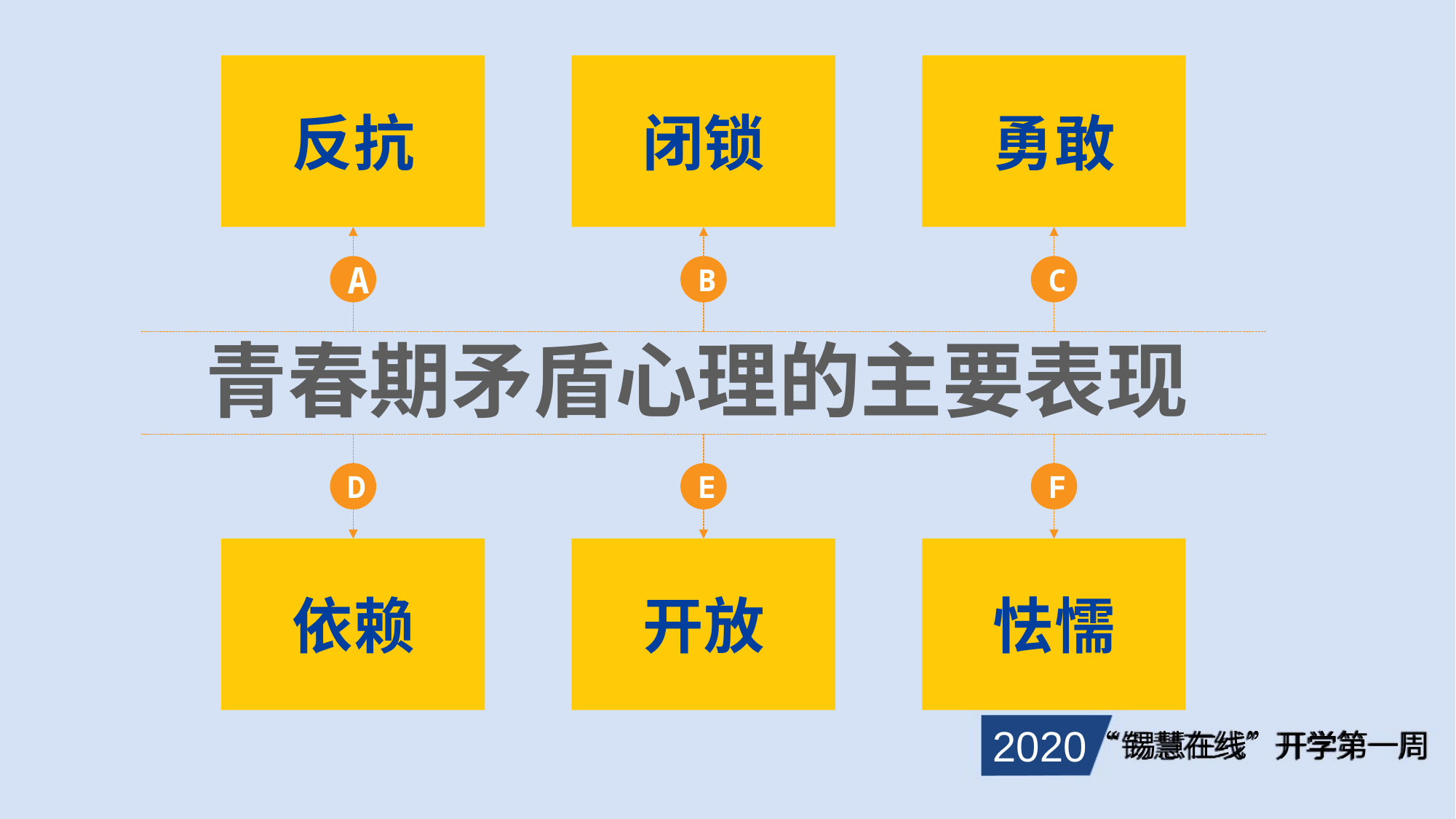

反抗
A
闭锁
B
勇敢
C
青春期矛盾心理的主要表现
D
依赖
E
开放
F
怯懦